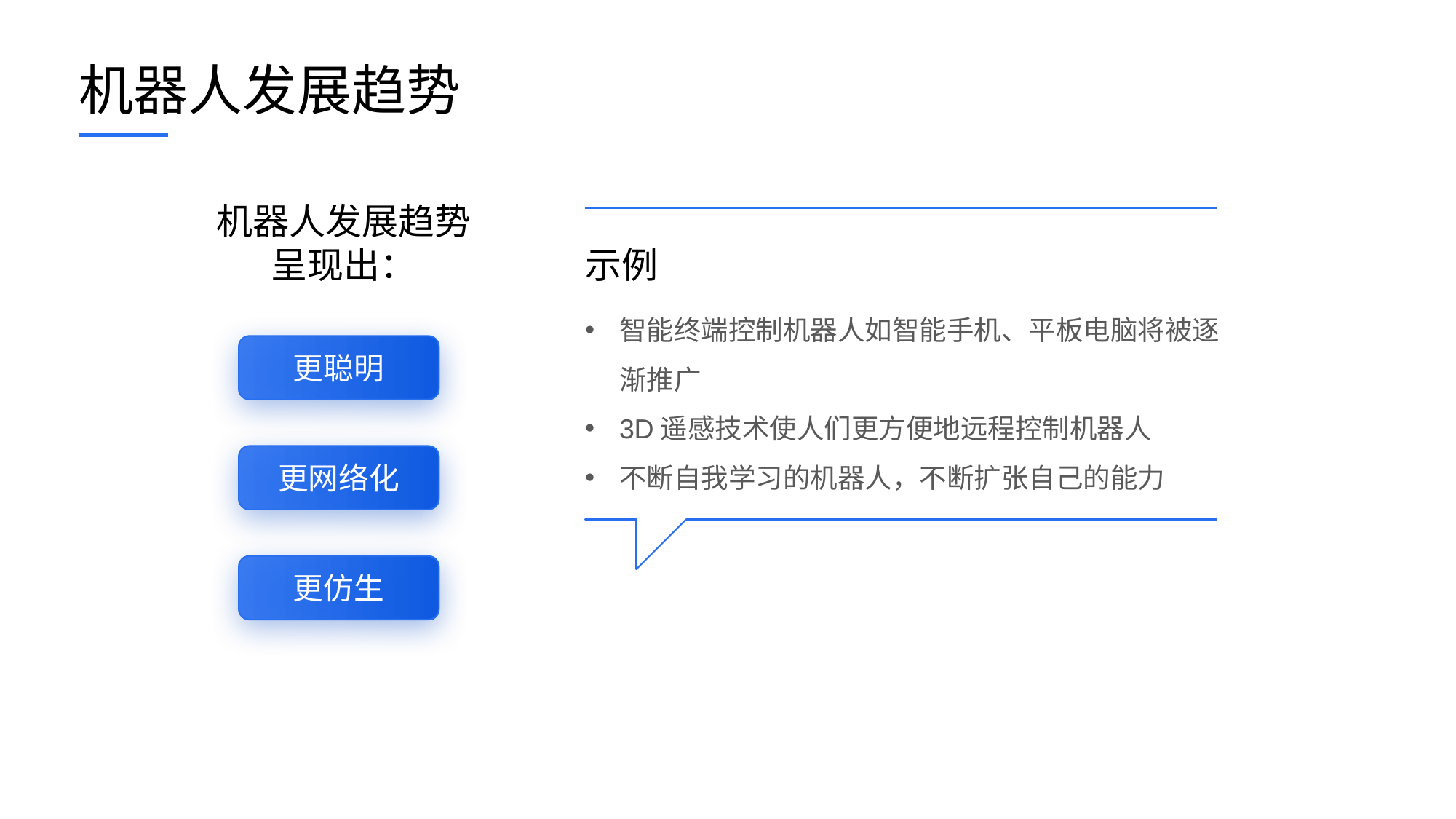

机器人发展趋势
机器人发展趋势
呈现出：
示例
智能终端控制机器人如智能手机、平板电脑将被逐渐推广
3D遥感技术使人们更方便地远程控制机器人
不断自我学习的机器人，不断扩张自己的能力

更聪明

更网络化

更仿生